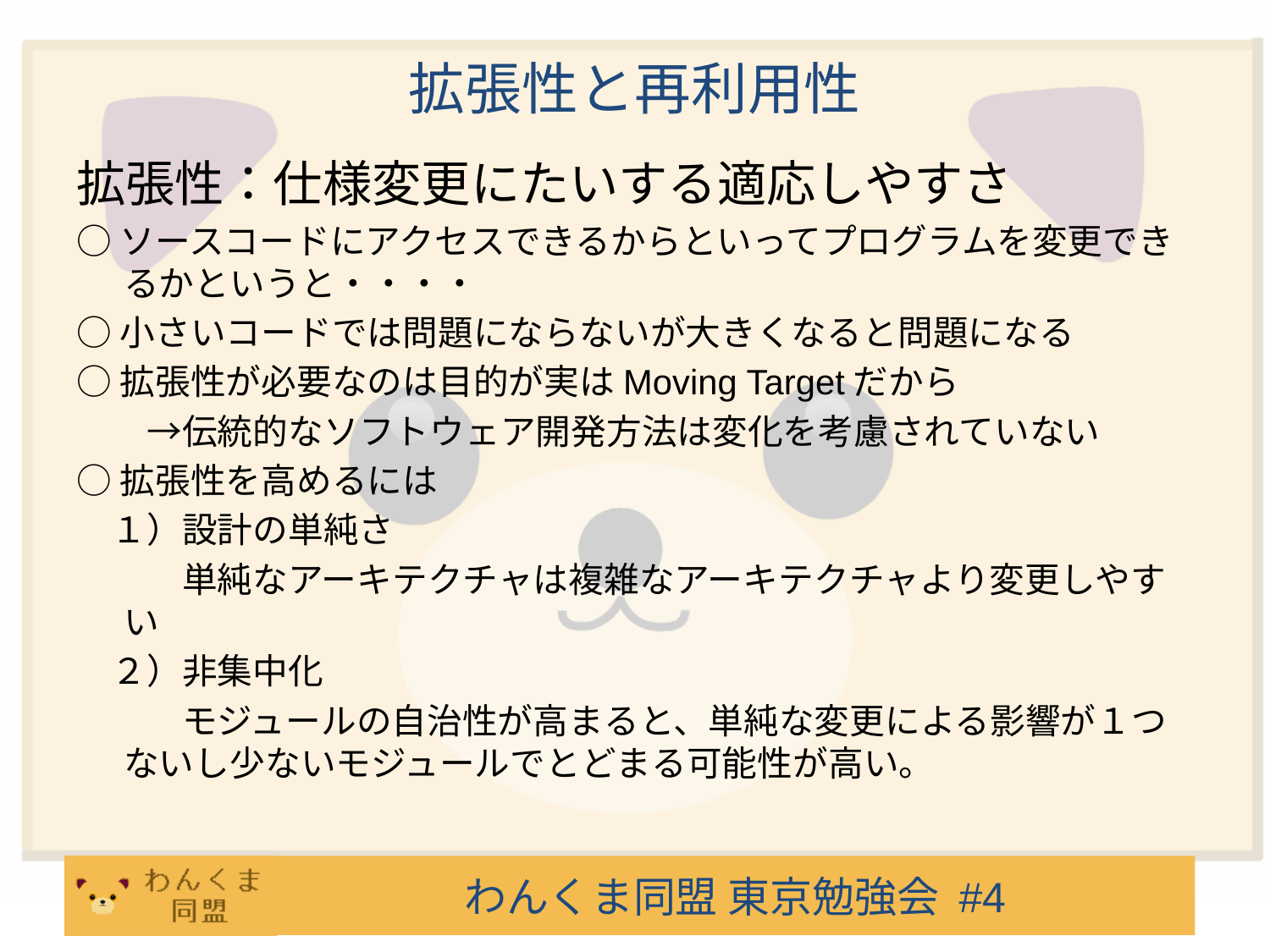

# 拡張性と再利用性
拡張性：仕様変更にたいする適応しやすさ
○ソースコードにアクセスできるからといってプログラムを変更できるかというと・・・・
○小さいコードでは問題にならないが大きくなると問題になる
○拡張性が必要なのは目的が実はMoving Targetだから
　　→伝統的なソフトウェア開発方法は変化を考慮されていない
○拡張性を高めるには
　１）設計の単純さ
　　　単純なアーキテクチャは複雑なアーキテクチャより変更しやすい
　２）非集中化
　　　モジュールの自治性が高まると、単純な変更による影響が１つないし少ないモジュールでとどまる可能性が高い。